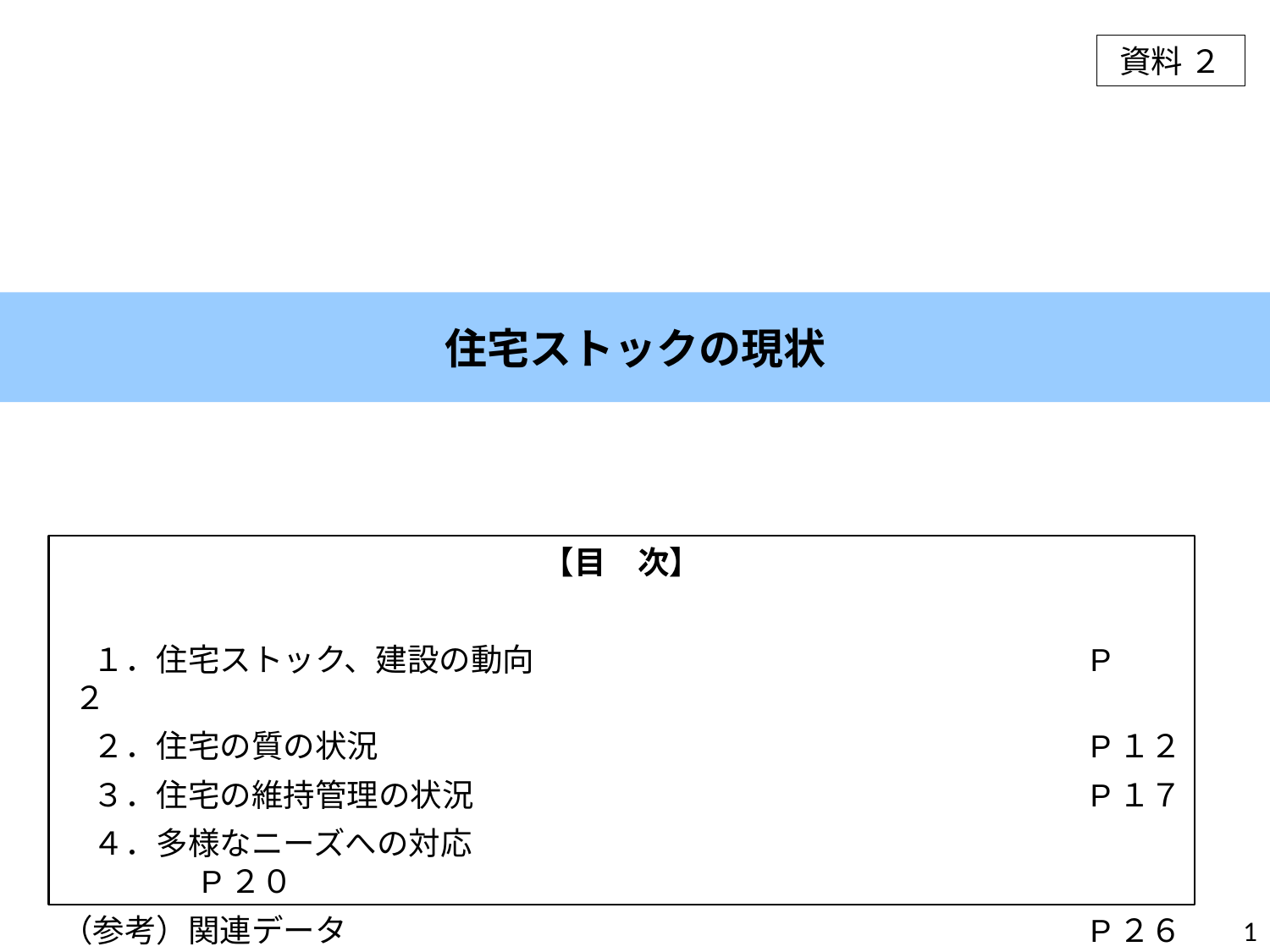

資料 ２
住宅ストックの現状
【目　次】

　１．住宅ストック、建設の動向					P 　２
　２．住宅の質の状況						P１２
　３．住宅の維持管理の状況					P１７
　４．多様なニーズへの対応						P２０
（参考）関連データ						P２６
1